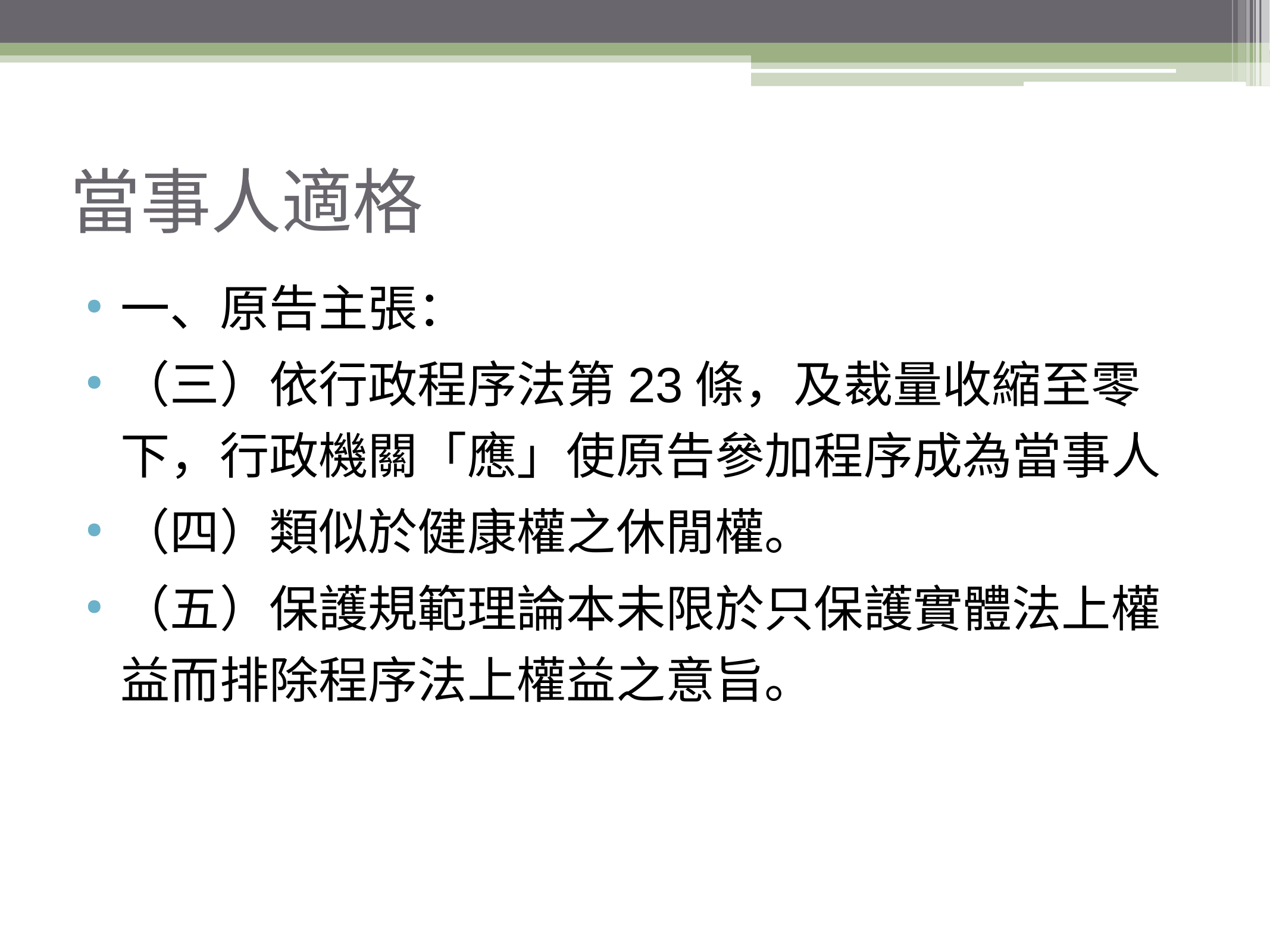

# 當事人適格
一、原告主張：
（三）依行政程序法第23條，及裁量收縮至零下，行政機關「應」使原告參加程序成為當事人
（四）類似於健康權之休閒權。
（五）保護規範理論本未限於只保護實體法上權益而排除程序法上權益之意旨。